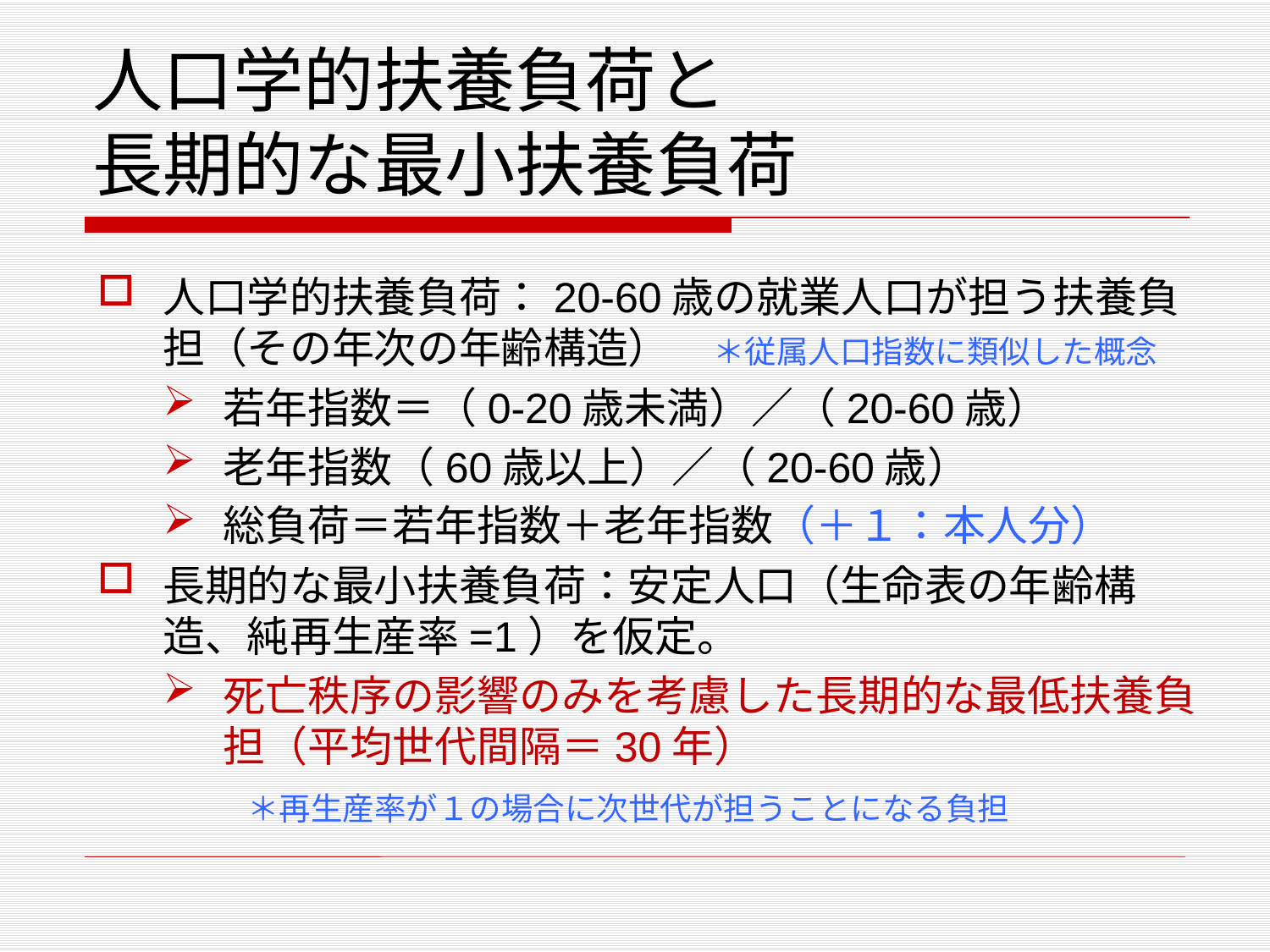

# 人口学的扶養負荷と 長期的な最小扶養負荷
人口学的扶養負荷：20-60歳の就業人口が担う扶養負担（その年次の年齢構造）　＊従属人口指数に類似した概念
若年指数＝（0-20歳未満）／（20-60歳）
老年指数（60歳以上）／（20-60歳）
総負荷＝若年指数＋老年指数（＋１：本人分）
長期的な最小扶養負荷：安定人口（生命表の年齢構造、純再生産率=1）を仮定。
死亡秩序の影響のみを考慮した長期的な最低扶養負担（平均世代間隔＝30年）
　　＊再生産率が１の場合に次世代が担うことになる負担